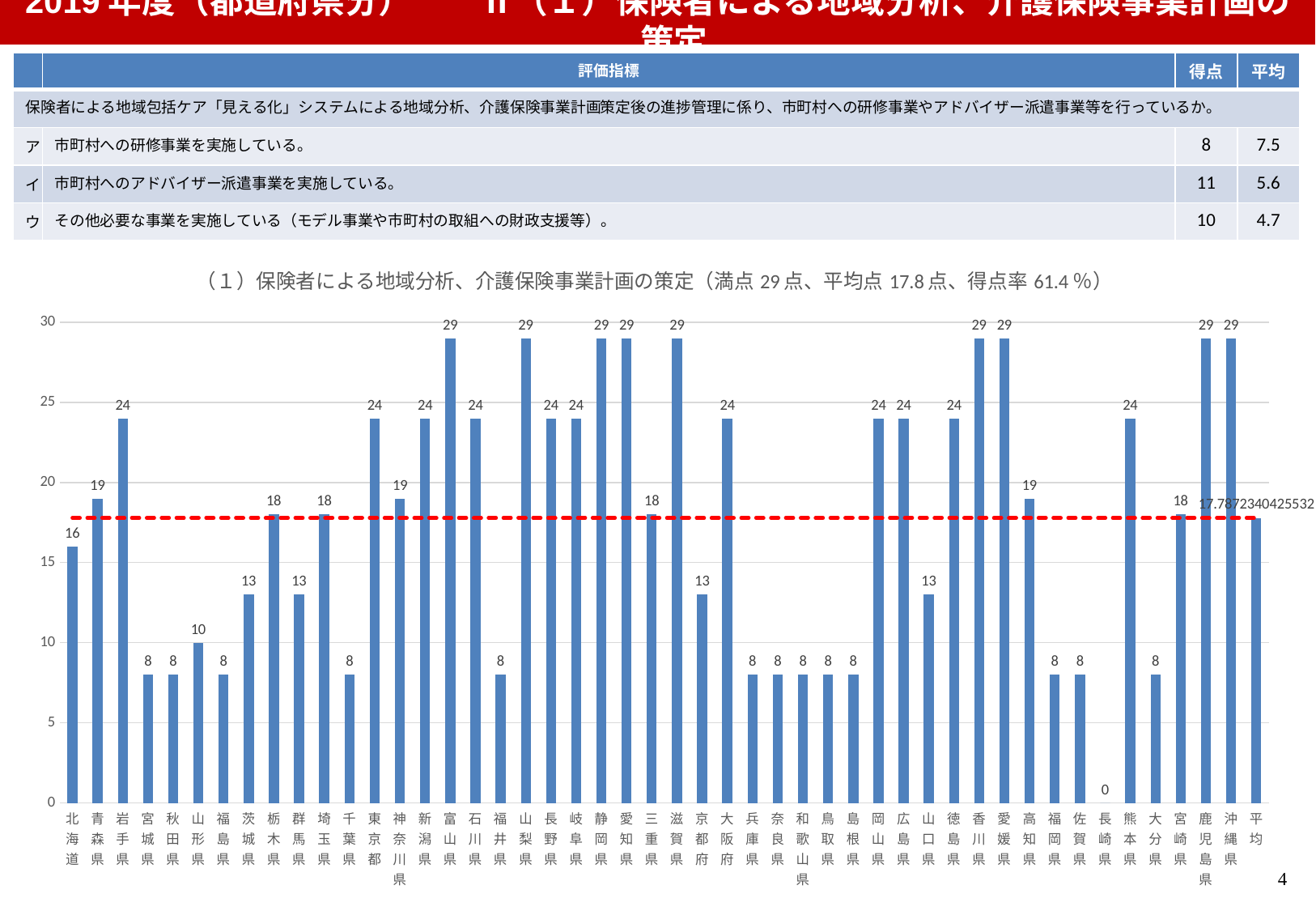

2019年度（都道府県分）　　Ⅱ（１）保険者による地域分析、介護保険事業計画の策定
|  | 評価指標 | 得点 | 平均 |
| --- | --- | --- | --- |
| 保険者による地域包括ケア「見える化」システムによる地域分析、介護保険事業計画策定後の進捗管理に係り、市町村への研修事業やアドバイザー派遣事業等を行っているか。 |  |  |  |
| ア | 市町村への研修事業を実施している。 | 8 | 7.5 |
| イ | 市町村へのアドバイザー派遣事業を実施している。 | 11 | 5.6 |
| ウ | その他必要な事業を実施している（モデル事業や市町村の取組への財政支援等）。 | 10 | 4.7 |

### Chart: （１）保険者による地域分析、介護保険事業計画の策定（満点29点、平均点17.8点、得点率61.4％）

| Category | 合計 | 平均 |
|---|---|---|
| 北海道 | 16.0 | 17.78723404255319 |
| 青森県 | 19.0 | 17.78723404255319 |
| 岩手県 | 24.0 | 17.78723404255319 |
| 宮城県 | 8.0 | 17.78723404255319 |
| 秋田県 | 8.0 | 17.78723404255319 |
| 山形県 | 10.0 | 17.78723404255319 |
| 福島県 | 8.0 | 17.78723404255319 |
| 茨城県 | 13.0 | 17.78723404255319 |
| 栃木県 | 18.0 | 17.78723404255319 |
| 群馬県 | 13.0 | 17.78723404255319 |
| 埼玉県 | 18.0 | 17.78723404255319 |
| 千葉県 | 8.0 | 17.78723404255319 |
| 東京都 | 24.0 | 17.78723404255319 |
| 神奈川県 | 19.0 | 17.78723404255319 |
| 新潟県 | 24.0 | 17.78723404255319 |
| 富山県 | 29.0 | 17.78723404255319 |
| 石川県 | 24.0 | 17.78723404255319 |
| 福井県 | 8.0 | 17.78723404255319 |
| 山梨県 | 29.0 | 17.78723404255319 |
| 長野県 | 24.0 | 17.78723404255319 |
| 岐阜県 | 24.0 | 17.78723404255319 |
| 静岡県 | 29.0 | 17.78723404255319 |
| 愛知県 | 29.0 | 17.78723404255319 |
| 三重県 | 18.0 | 17.78723404255319 |
| 滋賀県 | 29.0 | 17.78723404255319 |
| 京都府 | 13.0 | 17.78723404255319 |
| 大阪府 | 24.0 | 17.78723404255319 |
| 兵庫県 | 8.0 | 17.78723404255319 |
| 奈良県 | 8.0 | 17.78723404255319 |
| 和歌山県 | 8.0 | 17.78723404255319 |
| 鳥取県 | 8.0 | 17.78723404255319 |
| 島根県 | 8.0 | 17.78723404255319 |
| 岡山県 | 24.0 | 17.78723404255319 |
| 広島県 | 24.0 | 17.78723404255319 |
| 山口県 | 13.0 | 17.78723404255319 |
| 徳島県 | 24.0 | 17.78723404255319 |
| 香川県 | 29.0 | 17.78723404255319 |
| 愛媛県 | 29.0 | 17.78723404255319 |
| 高知県 | 19.0 | 17.78723404255319 |
| 福岡県 | 8.0 | 17.78723404255319 |
| 佐賀県 | 8.0 | 17.78723404255319 |
| 長崎県 | 0.0 | 17.78723404255319 |
| 熊本県 | 24.0 | 17.78723404255319 |
| 大分県 | 8.0 | 17.78723404255319 |
| 宮崎県 | 18.0 | 17.78723404255319 |
| 鹿児島県 | 29.0 | 17.78723404255319 |
| 沖縄県 | 29.0 | 17.78723404255319 |
| 平均 | 17.78723404255319 | 17.78723404255319 |
4